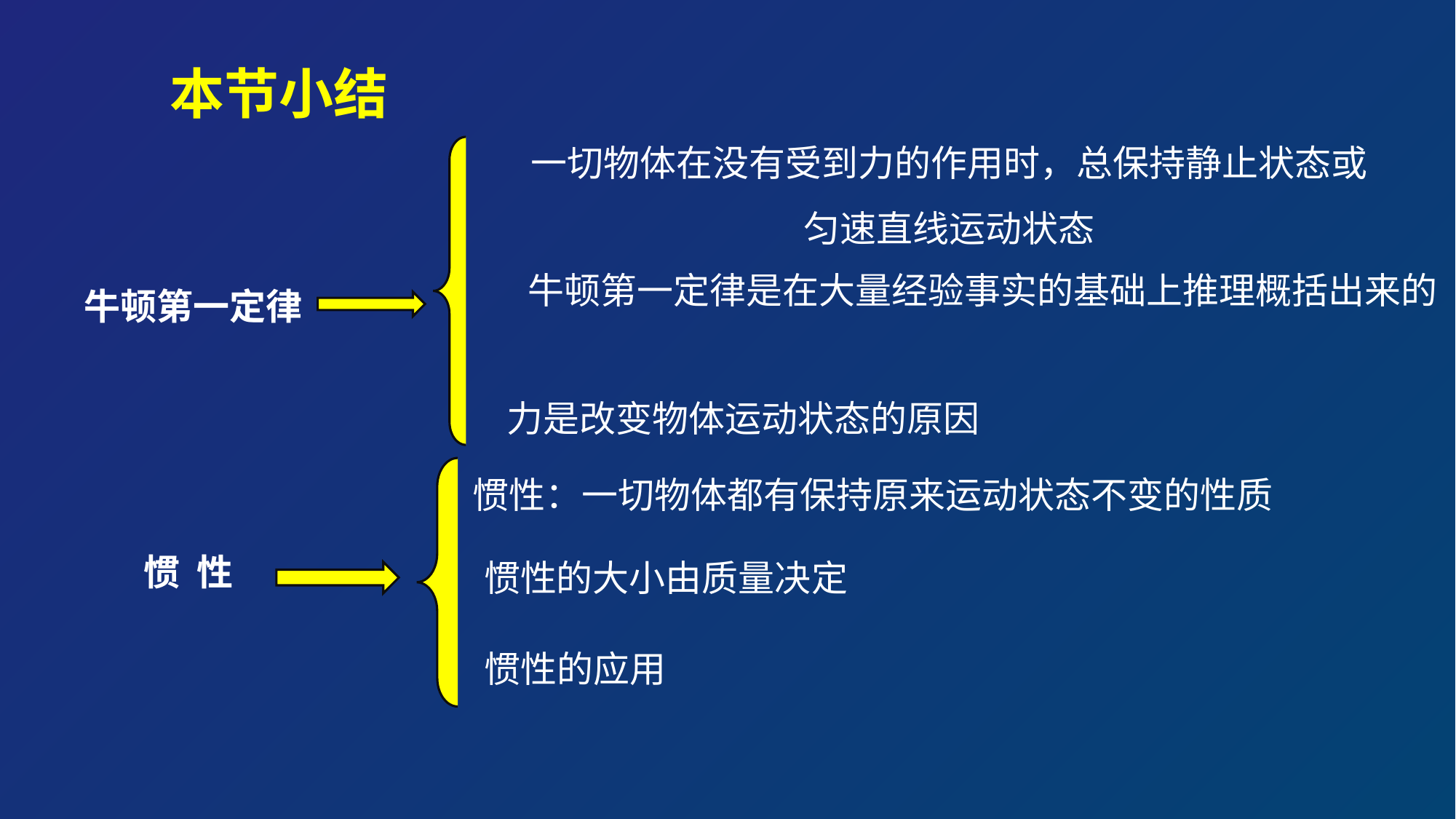

本节小结
一切物体在没有受到力的作用时，总保持静止状态或匀速直线运动状态

牛顿第一定律是在大量经验事实的基础上推理概括出来的
牛顿第一定律

力是改变物体运动状态的原因

惯性：一切物体都有保持原来运动状态不变的性质
惯  性
惯性的大小由质量决定

惯性的应用